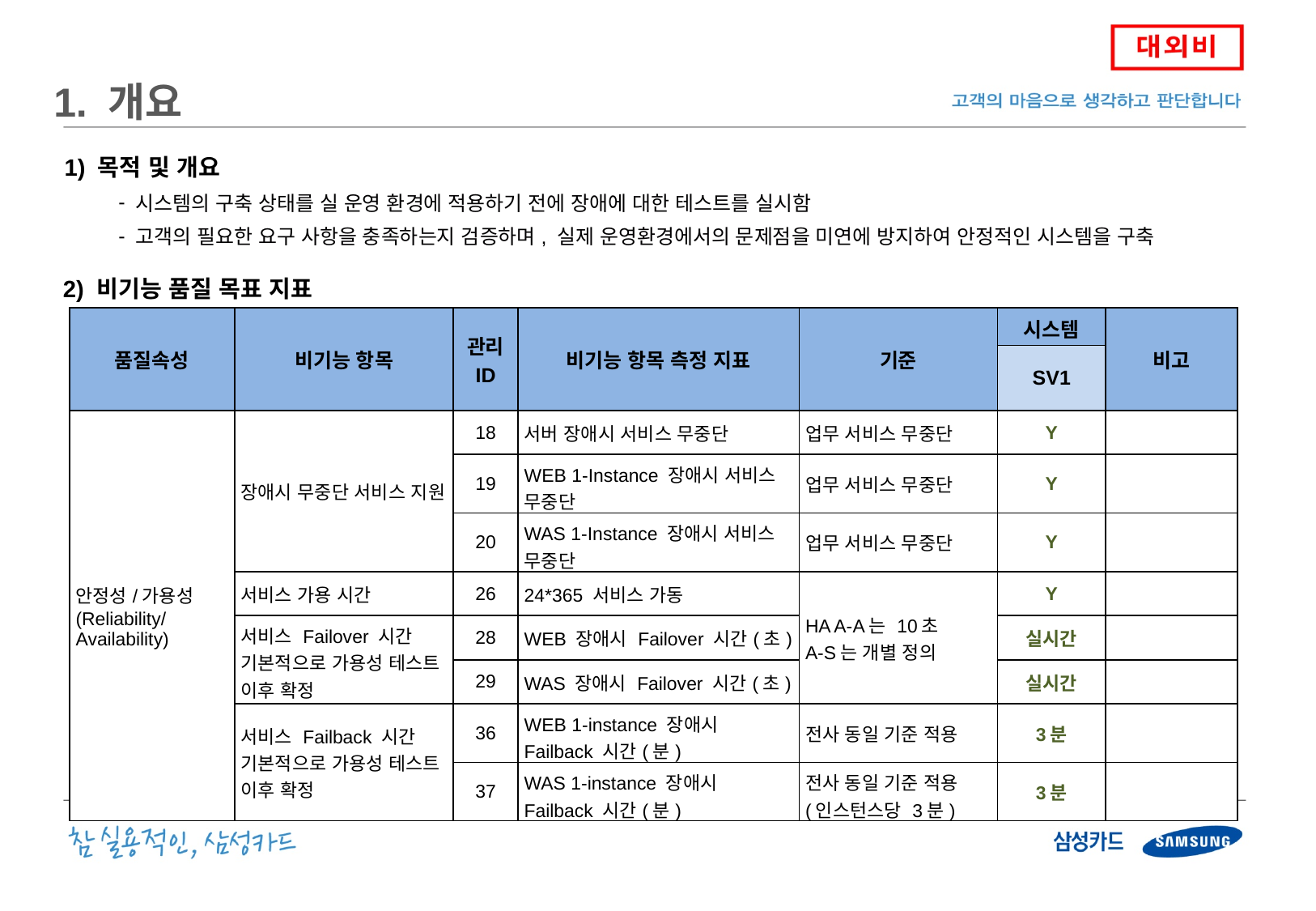

1. 개요
 1) 목적 및 개요
 시스템의 구축 상태를 실 운영 환경에 적용하기 전에 장애에 대한 테스트를 실시함
 고객의 필요한 요구 사항을 충족하는지 검증하며, 실제 운영환경에서의 문제점을 미연에 방지하여 안정적인 시스템을 구축
 2) 비기능 품질 목표 지표
| 품질속성 | 비기능 항목 | 관리 ID | 비기능 항목 측정 지표 | 기준 | 시스템 | 비고 |
| --- | --- | --- | --- | --- | --- | --- |
|  |  |  |  |  | SV1 |  |
| 안정성/가용성 (Reliability/Availability) | 장애시 무중단 서비스 지원 | 18 | 서버 장애시 서비스 무중단 | 업무 서비스 무중단 | Y |  |
|  |  | 19 | WEB 1-Instance 장애시 서비스 무중단 | 업무 서비스 무중단 | Y |  |
|  |  | 20 | WAS 1-Instance 장애시 서비스 무중단 | 업무 서비스 무중단 | Y |  |
|  | 서비스 가용 시간 | 26 | 24\*365 서비스 가동 | HA A-A는 10초 A-S는 개별 정의 | Y |  |
|  | 서비스 Failover 시간 기본적으로 가용성 테스트 이후 확정 | 28 | WEB 장애시 Failover 시간(초) |  | 실시간 |  |
|  |  | 29 | WAS 장애시 Failover 시간(초) |  | 실시간 |  |
|  | 서비스 Failback 시간 기본적으로 가용성 테스트 이후 확정 | 36 | WEB 1-instance 장애시 Failback 시간(분) | 전사 동일 기준 적용 | 3분 |  |
|  |  | 37 | WAS 1-instance 장애시 Failback 시간(분) | 전사 동일 기준 적용 (인스턴스당 3분) | 3분 |  |